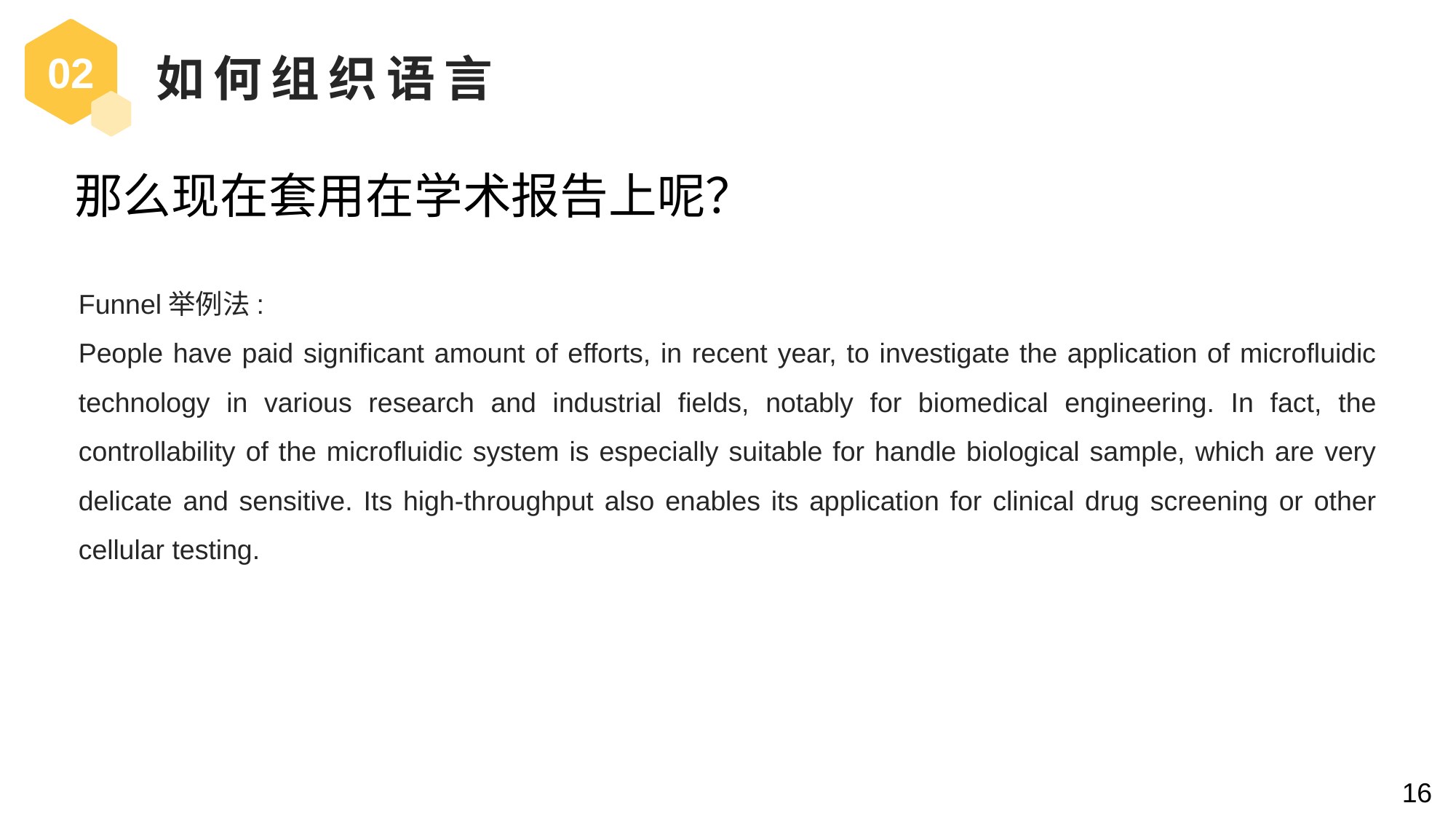

02
如何组织语言

那么现在套用在学术报告上呢？
Funnel举例法:
People have paid significant amount of efforts, in recent year, to investigate the application of microfluidic technology in various research and industrial fields, notably for biomedical engineering. In fact, the controllability of the microfluidic system is especially suitable for handle biological sample, which are very delicate and sensitive. Its high-throughput also enables its application for clinical drug screening or other cellular testing.
16